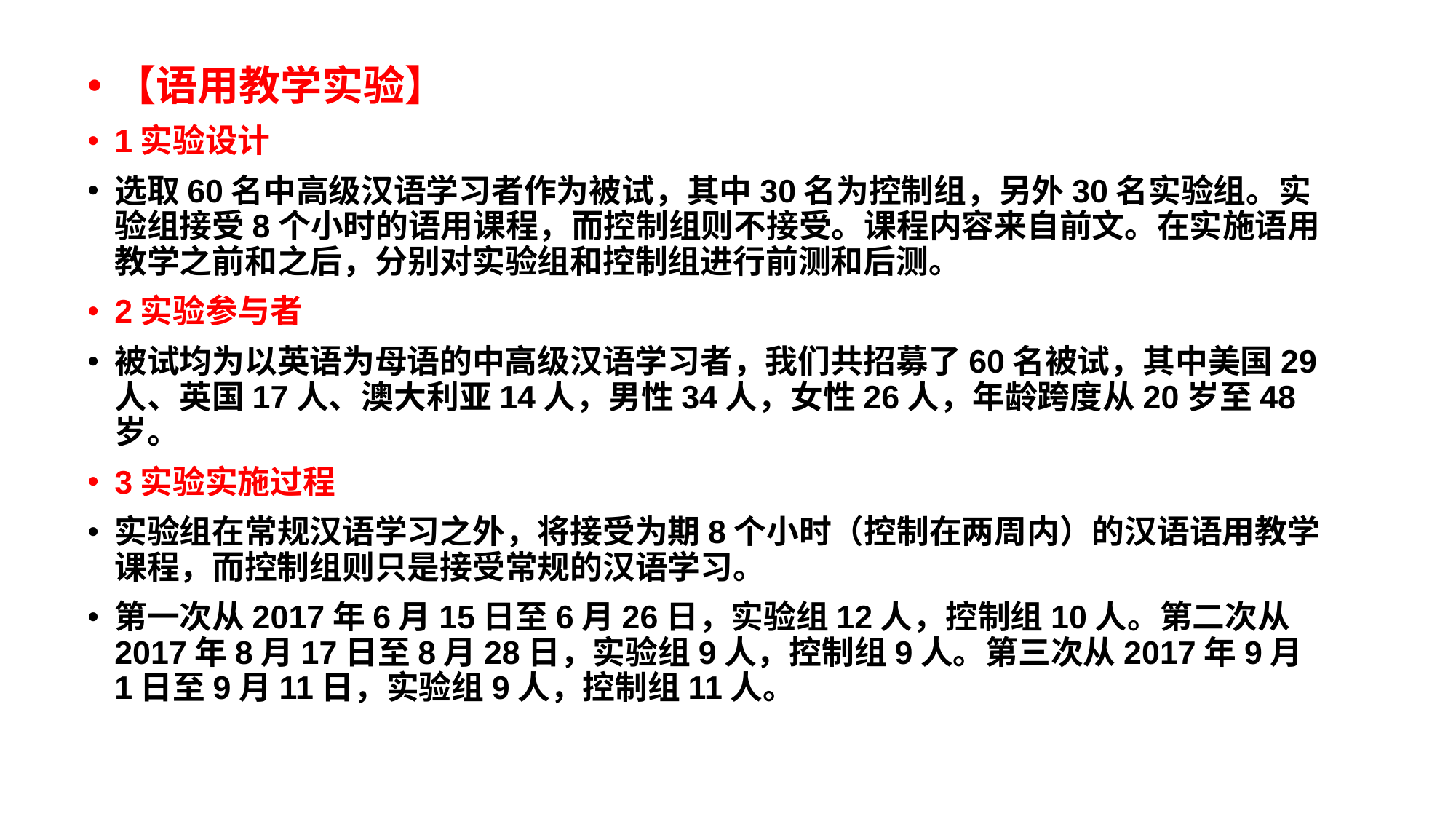

【语用教学实验】
1实验设计
选取60名中高级汉语学习者作为被试，其中30名为控制组，另外30名实验组。实验组接受8个小时的语用课程，而控制组则不接受。课程内容来自前文。在实施语用教学之前和之后，分别对实验组和控制组进行前测和后测。
2实验参与者
被试均为以英语为母语的中高级汉语学习者，我们共招募了60名被试，其中美国29人、英国17人、澳大利亚14人，男性34人，女性26人，年龄跨度从20岁至48岁。
3实验实施过程
实验组在常规汉语学习之外，将接受为期8个小时（控制在两周内）的汉语语用教学课程，而控制组则只是接受常规的汉语学习。
第一次从2017年6月15日至6月26日，实验组12人，控制组10人。第二次从2017年8月17日至8月28日，实验组9人，控制组9人。第三次从2017年9月1日至9月11日，实验组9人，控制组11人。